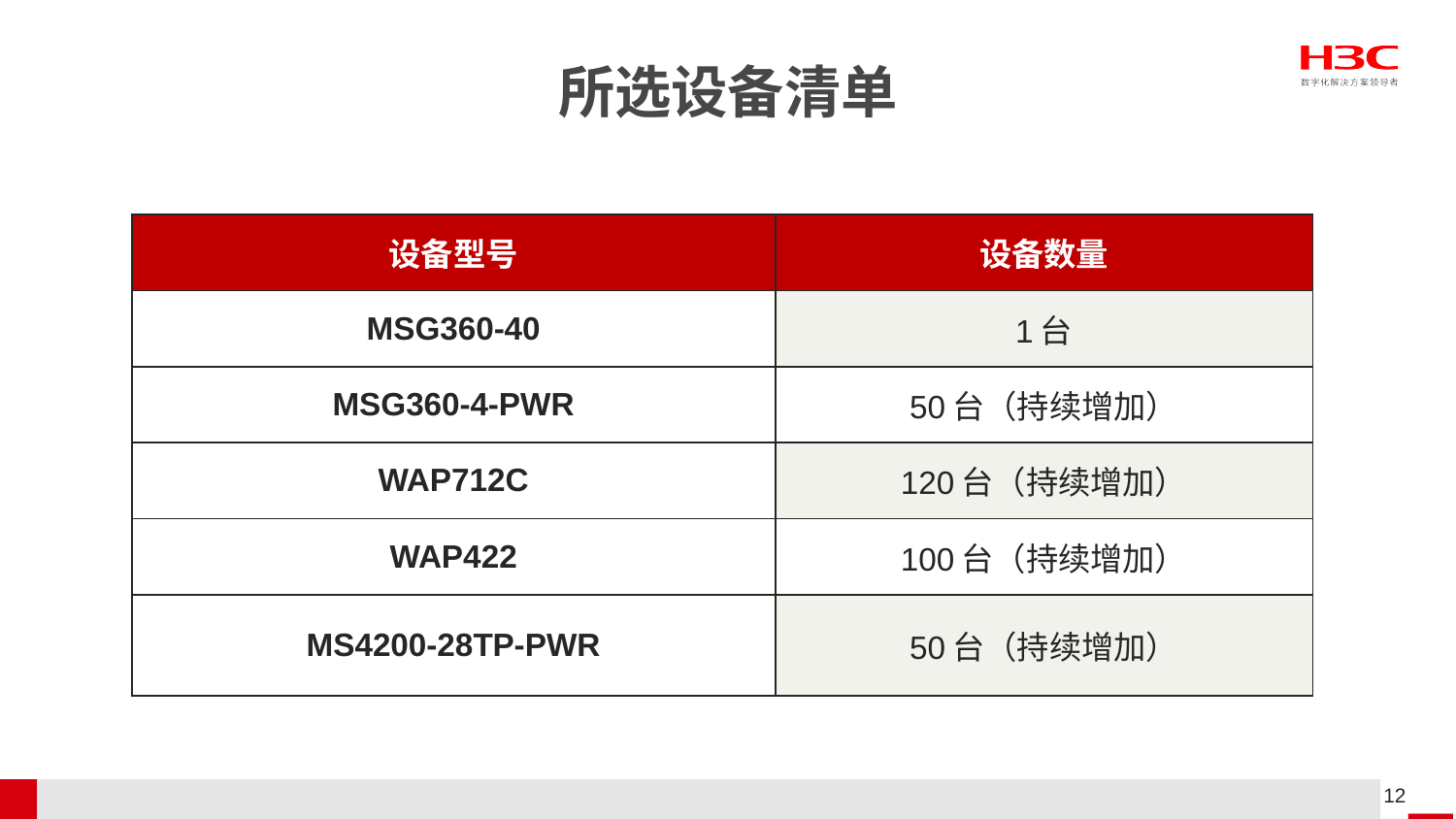

# 所选设备清单
| 设备型号 | 设备数量 |
| --- | --- |
| MSG360-40 | 1台 |
| MSG360-4-PWR | 50台（持续增加） |
| WAP712C | 120台（持续增加） |
| WAP422 | 100台（持续增加） |
| MS4200-28TP-PWR | 50台（持续增加） |